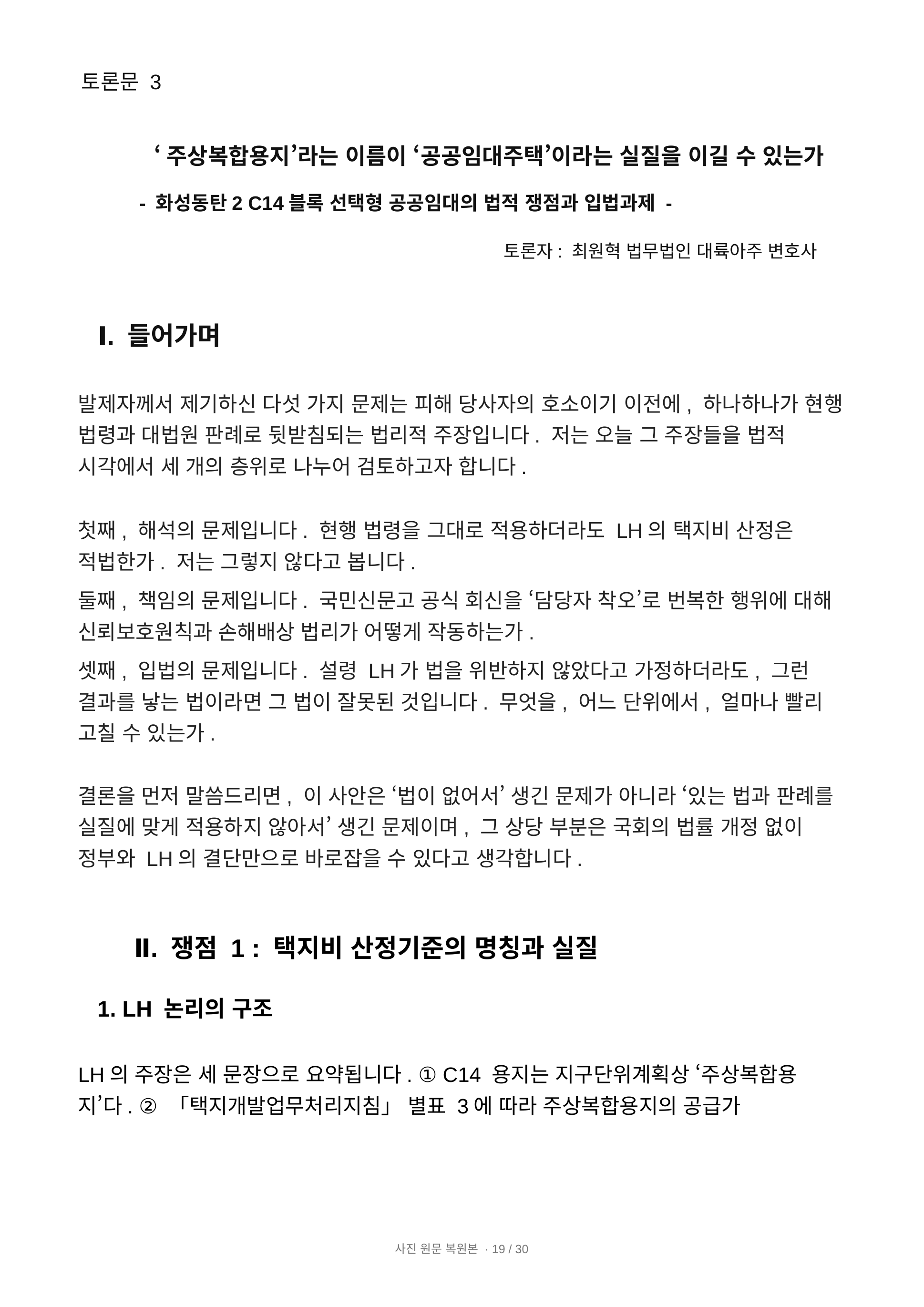

토론문 3
‘주상복합용지’라는 이름이 ‘공공임대주택’이라는 실질을 이길 수 있는가
- 화성동탄2 C14블록 선택형 공공임대의 법적 쟁점과 입법과제 -
토론자: 최원혁 법무법인 대륙아주 변호사
Ⅰ. 들어가며
발제자께서 제기하신 다섯 가지 문제는 피해 당사자의 호소이기 이전에, 하나하나가 현행 법령과 대법원 판례로 뒷받침되는 법리적 주장입니다. 저는 오늘 그 주장들을 법적 시각에서 세 개의 층위로 나누어 검토하고자 합니다.
첫째, 해석의 문제입니다. 현행 법령을 그대로 적용하더라도 LH의 택지비 산정은 적법한가. 저는 그렇지 않다고 봅니다.
둘째, 책임의 문제입니다. 국민신문고 공식 회신을 ‘담당자 착오’로 번복한 행위에 대해 신뢰보호원칙과 손해배상 법리가 어떻게 작동하는가.
셋째, 입법의 문제입니다. 설령 LH가 법을 위반하지 않았다고 가정하더라도, 그런 결과를 낳는 법이라면 그 법이 잘못된 것입니다. 무엇을, 어느 단위에서, 얼마나 빨리 고칠 수 있는가.
결론을 먼저 말씀드리면, 이 사안은 ‘법이 없어서’ 생긴 문제가 아니라 ‘있는 법과 판례를 실질에 맞게 적용하지 않아서’ 생긴 문제이며, 그 상당 부분은 국회의 법률 개정 없이 정부와 LH의 결단만으로 바로잡을 수 있다고 생각합니다.
Ⅱ. 쟁점 1 : 택지비 산정기준의 명칭과 실질
1. LH 논리의 구조
LH의 주장은 세 문장으로 요약됩니다. ① C14 용지는 지구단위계획상 ‘주상복합용지’다. ② 「택지개발업무처리지침」 별표 3에 따라 주상복합용지의 공급가
사진 원문 복원본 · 19 / 30